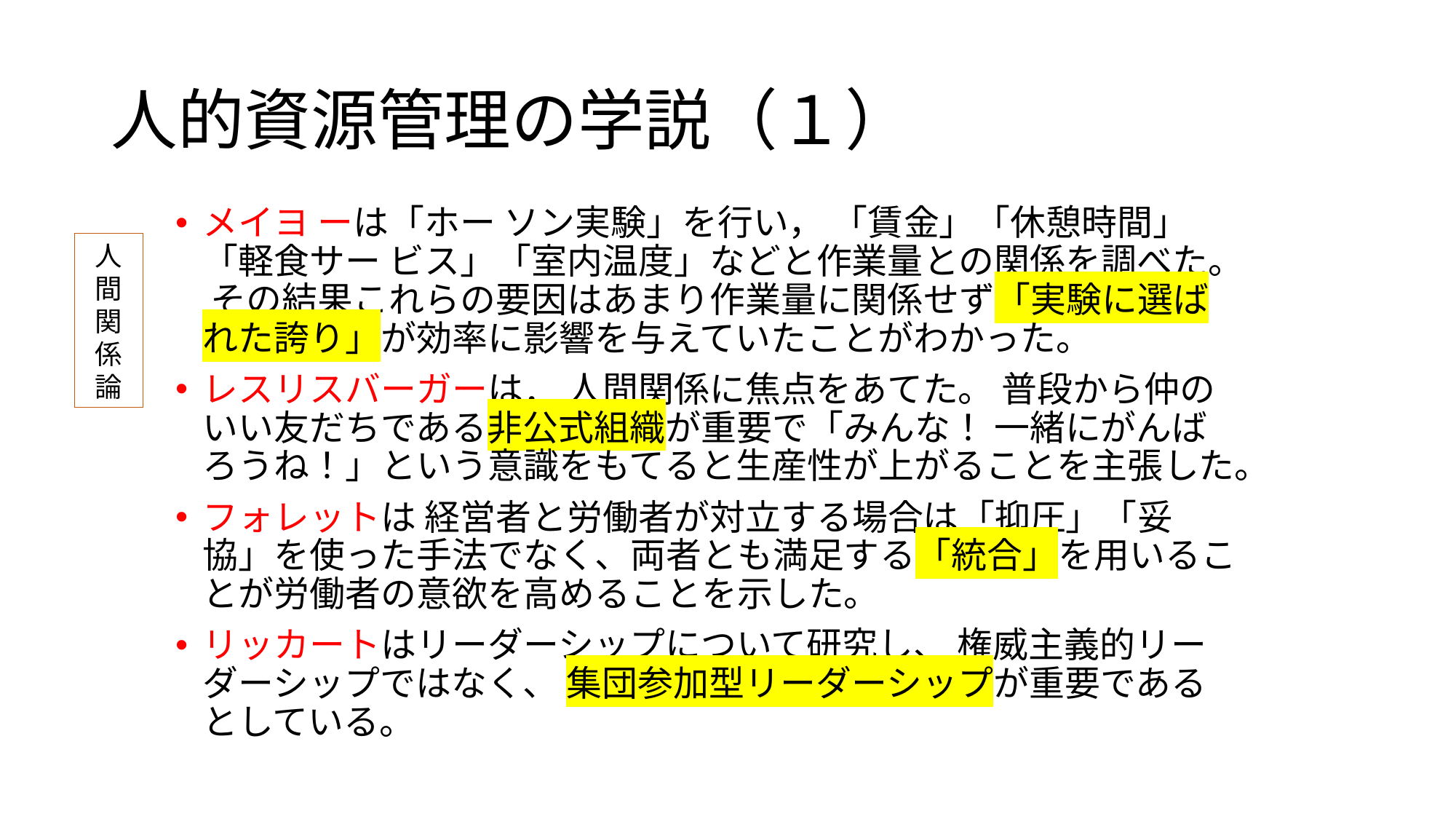

# 人的資源管理の学説（１）
メイヨ ーは「ホー ソン実験」を行い， 「賃金」「休憩時間」 「軽食サー ビス」「室内温度」などと作業量との関係を調べた。 その結果これらの要因はあまり作業量に関係せず「実験に選ばれた誇り」が効率に影響を与えていたことがわかった。
レスリスバーガーは． 人間関係に焦点をあてた。 普段から仲のいい友だちである非公式組織が重要で「みんな！ 一緒にがんばろうね！」という意識をもてると生産性が上がることを主張した。
フォレットは 経営者と労働者が対立する場合は「抑圧」「妥協」を使った手法でなく、両者とも満足する「統合」を用いることが労働者の意欲を高めることを示した。
リッカートはリーダーシップについて研究し、 権威主義的リーダーシップではなく、 集団参加型リーダーシップが重要であるとしている。
人間関係論